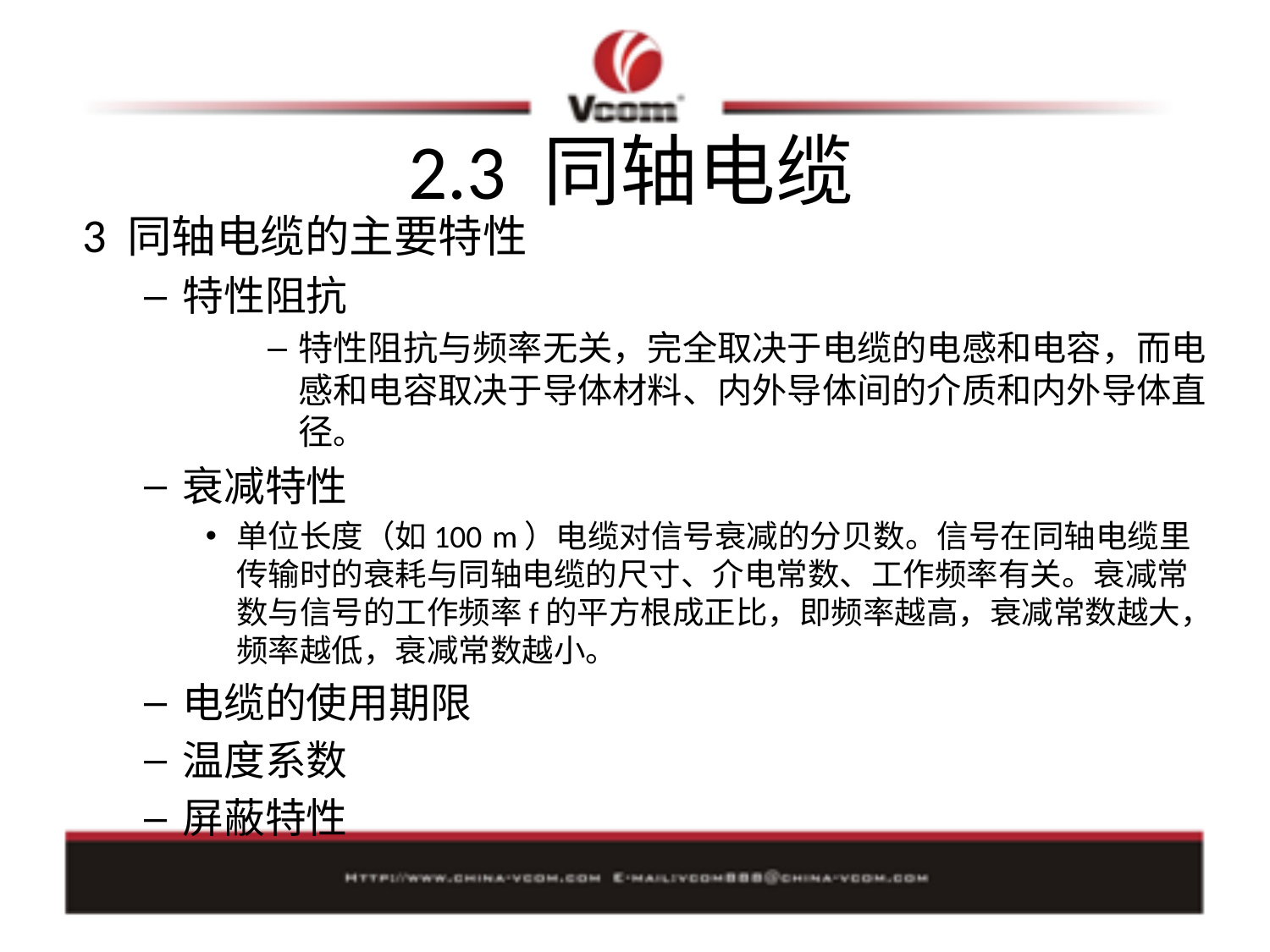

# 2.3 同轴电缆
3 同轴电缆的主要特性
特性阻抗
特性阻抗与频率无关，完全取决于电缆的电感和电容，而电感和电容取决于导体材料、内外导体间的介质和内外导体直径。
衰减特性
单位长度（如100 m）电缆对信号衰减的分贝数。信号在同轴电缆里传输时的衰耗与同轴电缆的尺寸、介电常数、工作频率有关。衰减常数与信号的工作频率f的平方根成正比，即频率越高，衰减常数越大，频率越低，衰减常数越小。
电缆的使用期限
温度系数
屏蔽特性